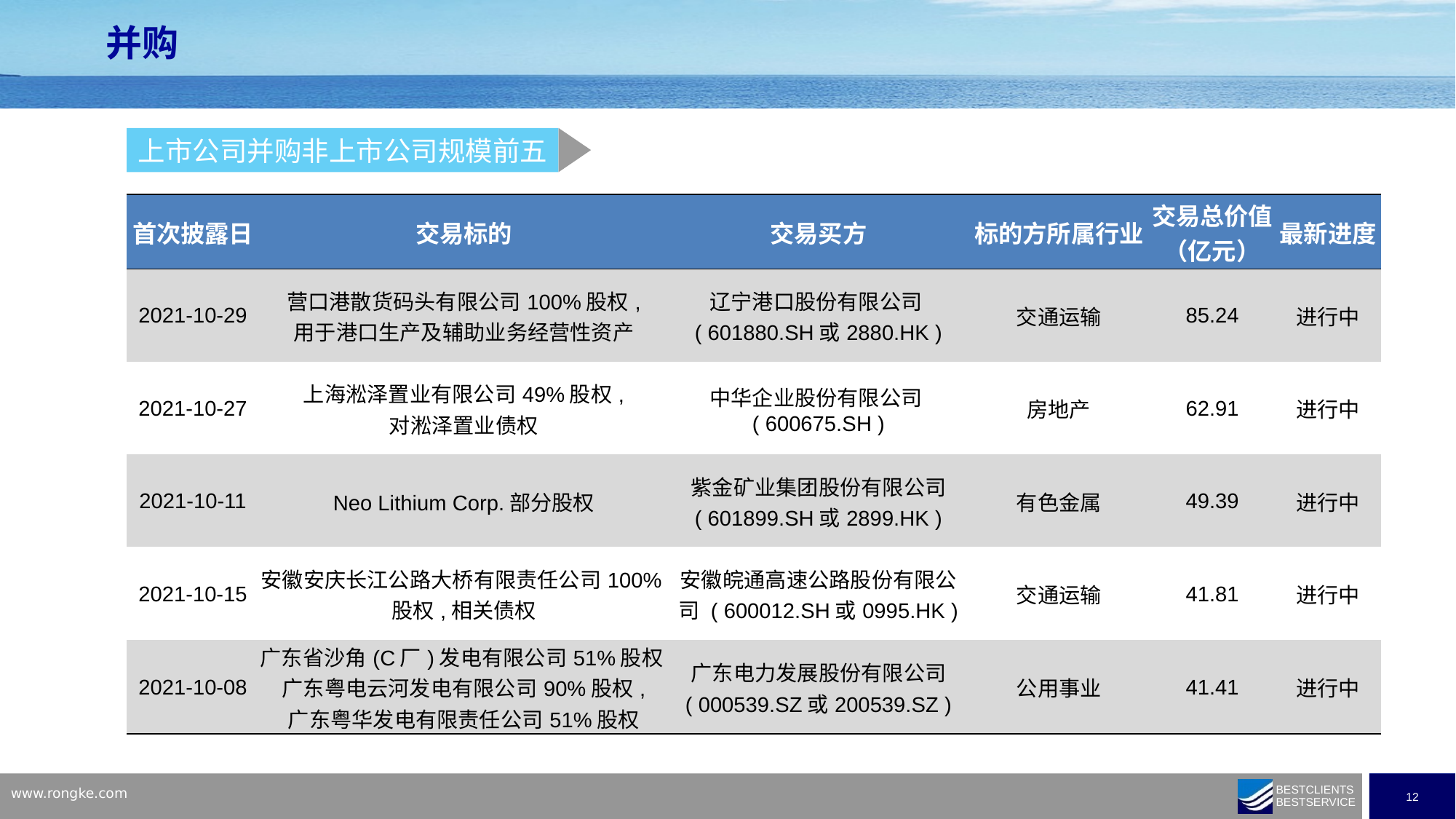

并购
上市公司并购非上市公司规模前五

| 首次披露日 | 交易标的 | 交易买方 | 标的方所属行业 | 交易总价值 （亿元） | 最新进度 |
| --- | --- | --- | --- | --- | --- |
| 2021-10-29 | 营口港散货码头有限公司100%股权, 用于港口生产及辅助业务经营性资产 | 辽宁港口股份有限公司 ( 601880.SH或2880.HK ) | 交通运输 | 85.24 | 进行中 |
| 2021-10-27 | 上海淞泽置业有限公司49%股权, 对淞泽置业债权 | 中华企业股份有限公司 ( 600675.SH ) | 房地产 | 62.91 | 进行中 |
| 2021-10-11 | Neo Lithium Corp.部分股权 | 紫金矿业集团股份有限公司 ( 601899.SH或2899.HK ) | 有色金属 | 49.39 | 进行中 |
| 2021-10-15 | 安徽安庆长江公路大桥有限责任公司100%股权,相关债权 | 安徽皖通高速公路股份有限公司 ( 600012.SH或0995.HK ) | 交通运输 | 41.81 | 进行中 |
| 2021-10-08 | 广东省沙角(C厂)发电有限公司51%股权, 广东粤电云河发电有限公司90%股权, 广东粤华发电有限责任公司51%股权 | 广东电力发展股份有限公司 ( 000539.SZ或200539.SZ ) | 公用事业 | 41.41 | 进行中 |